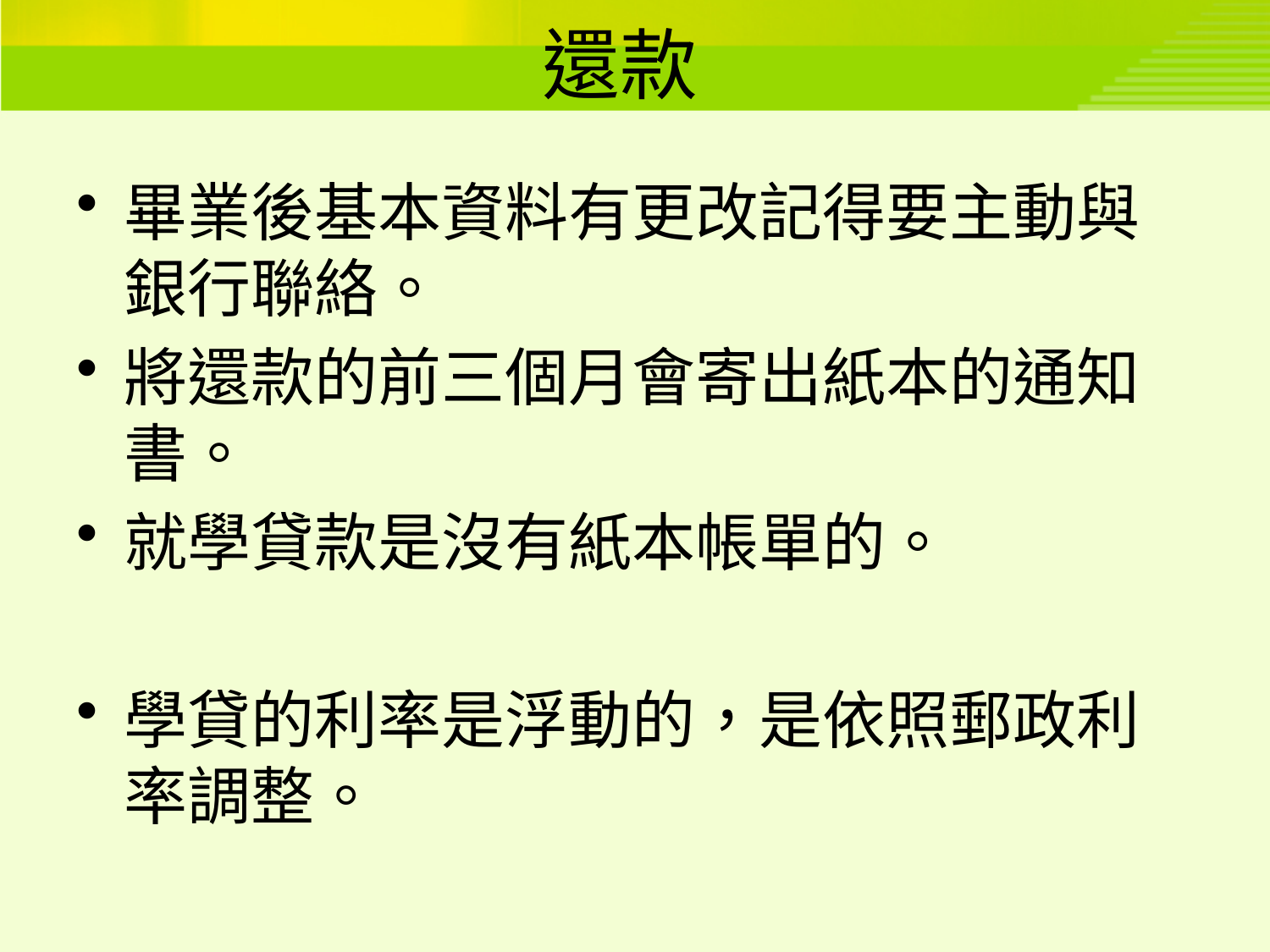

# 還款
畢業後基本資料有更改記得要主動與銀行聯絡。
將還款的前三個月會寄出紙本的通知書。
就學貸款是沒有紙本帳單的。

學貸的利率是浮動的，是依照郵政利率調整。